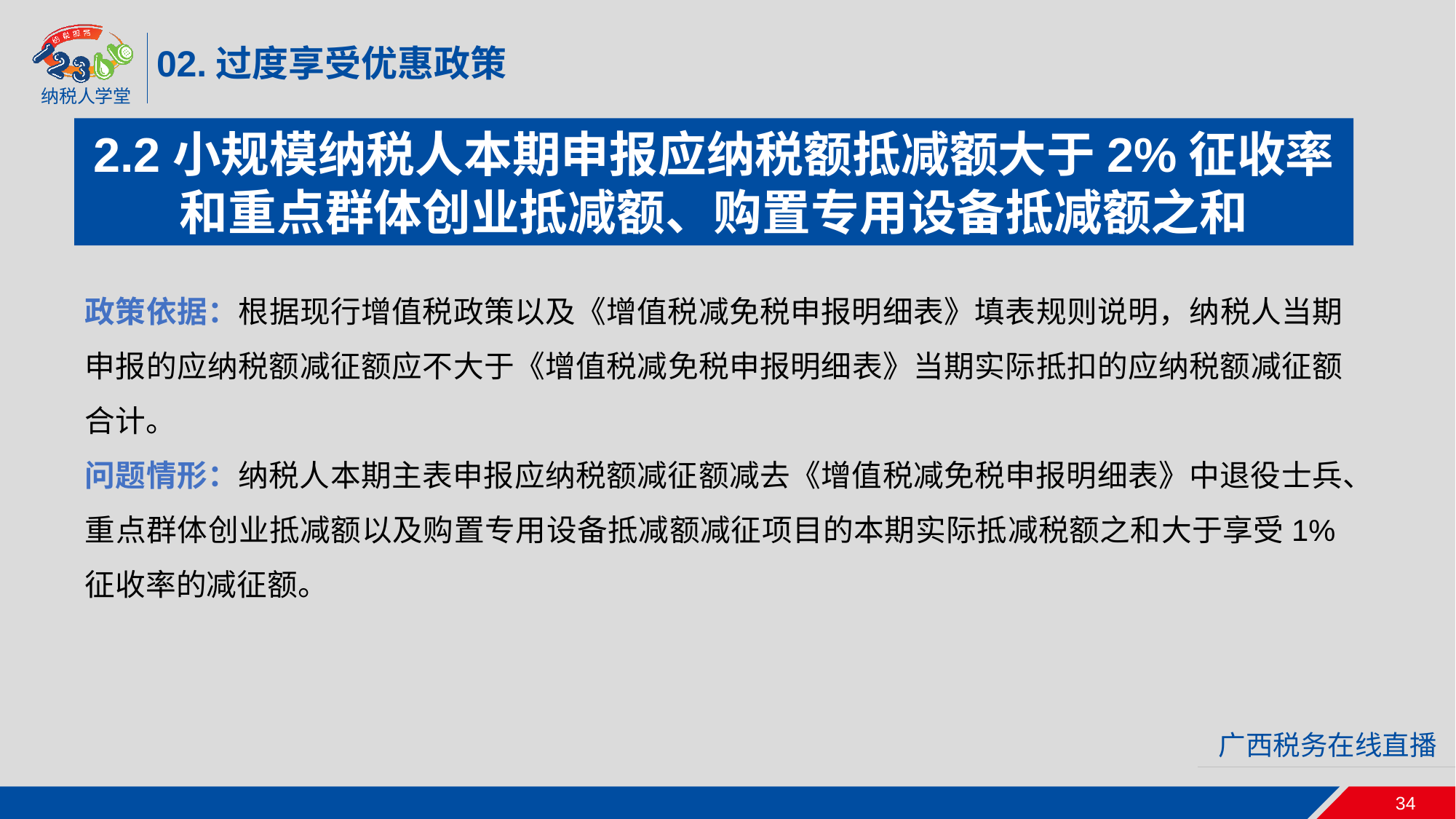

02.过度享受优惠政策
2.2小规模纳税人本期申报应纳税额抵减额大于2%征收率和重点群体创业抵减额、购置专用设备抵减额之和

政策依据：根据现行增值税政策以及《增值税减免税申报明细表》填表规则说明，纳税人当期申报的应纳税额减征额应不大于《增值税减免税申报明细表》当期实际抵扣的应纳税额减征额合计。
问题情形：纳税人本期主表申报应纳税额减征额减去《增值税减免税申报明细表》中退役士兵、重点群体创业抵减额以及购置专用设备抵减额减征项目的本期实际抵减税额之和大于享受1%征收率的减征额。